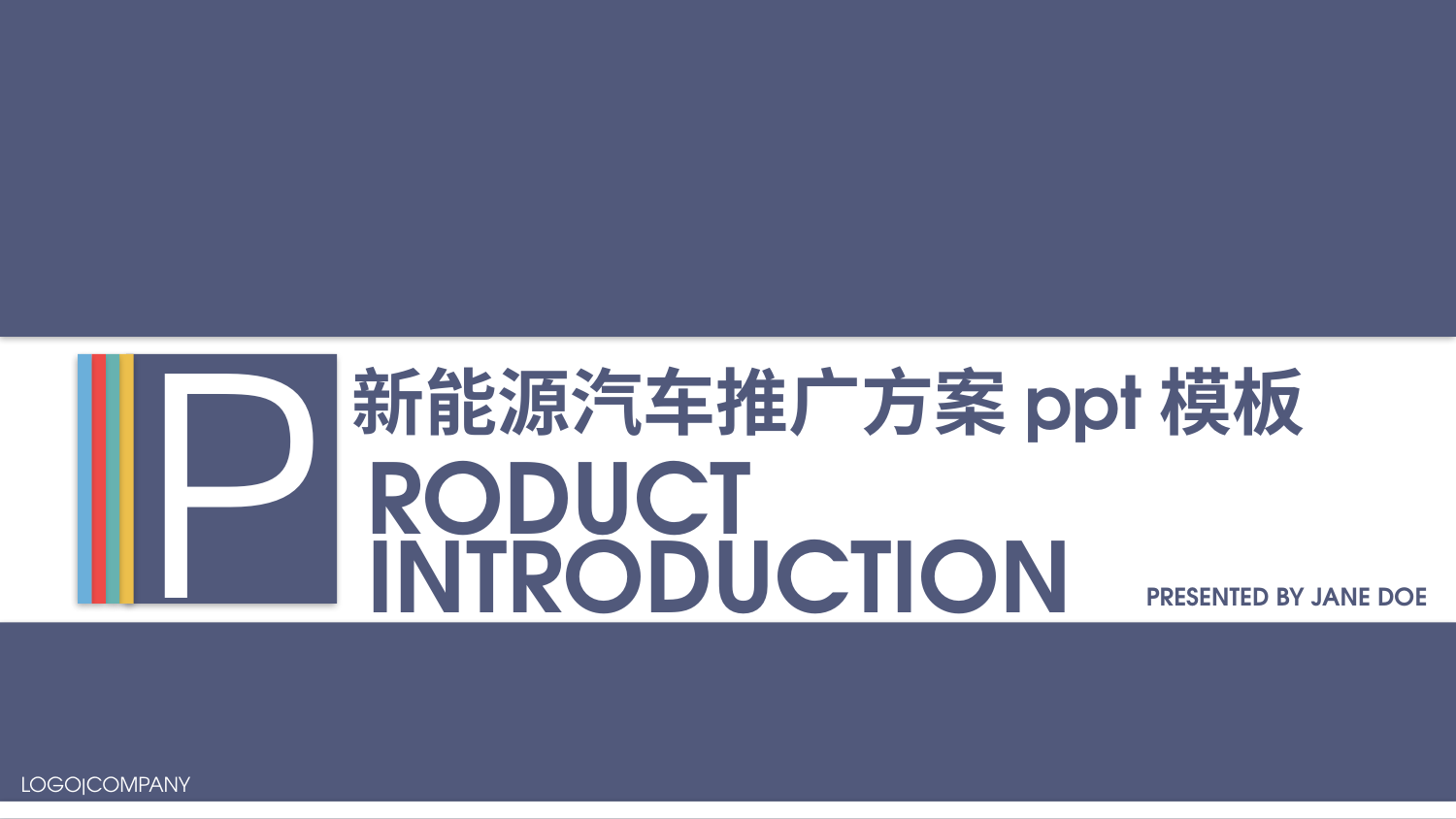

P
新能源汽车推广方案ppt模板

RODUCT
INTRODUCTION
PRESENTED BY JANE DOE

LOGO|COMPANY